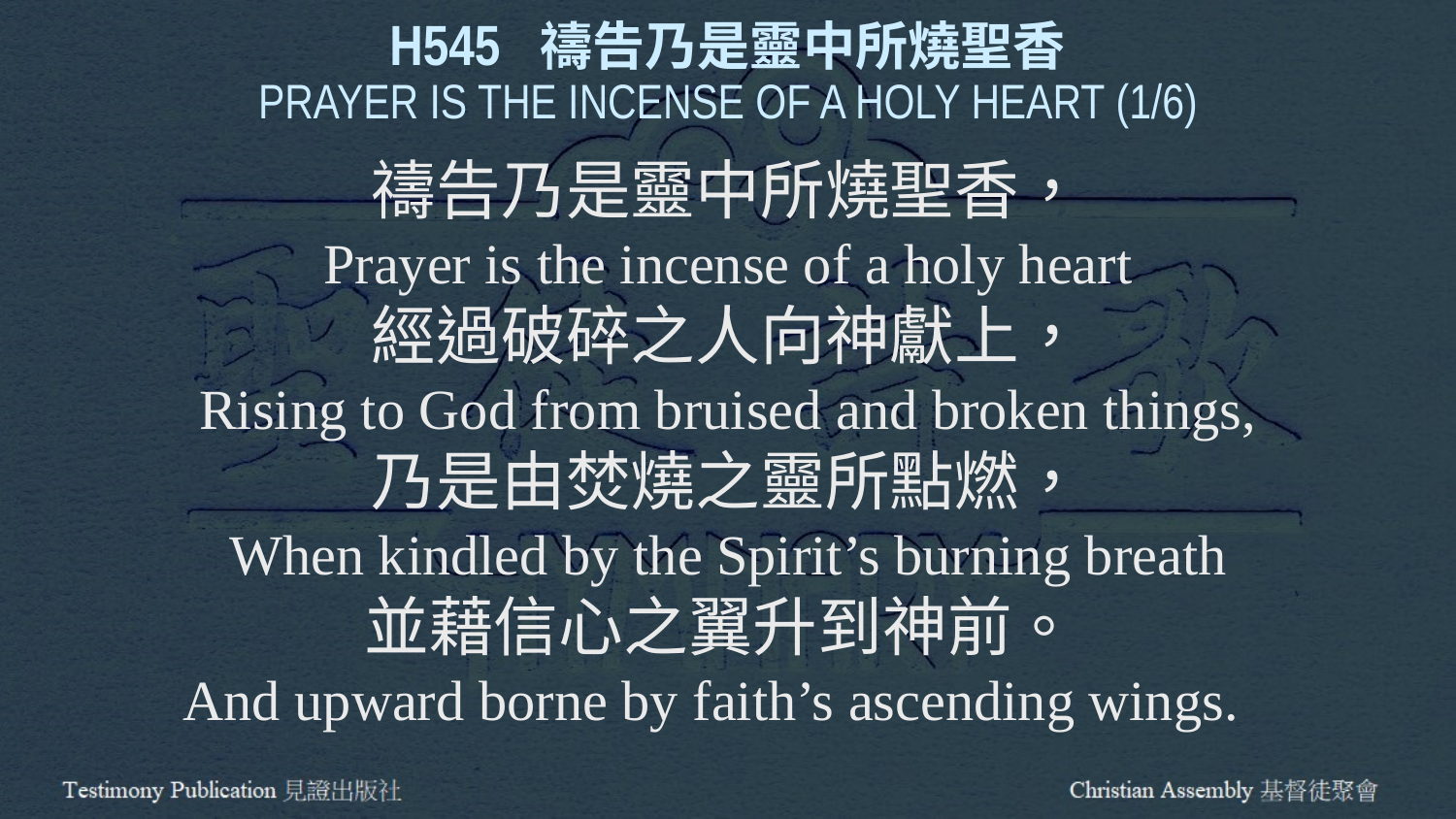

H545  禱告乃是靈中所燒聖香
PRAYER IS THE INCENSE OF A HOLY HEART (1/6)
禱告乃是靈中所燒聖香，
Prayer is the incense of a holy heart
經過破碎之人向神獻上，
Rising to God from bruised and broken things,
乃是由焚燒之靈所點燃，
When kindled by the Spirit’s burning breath
並藉信心之翼升到神前。
And upward borne by faith’s ascending wings.